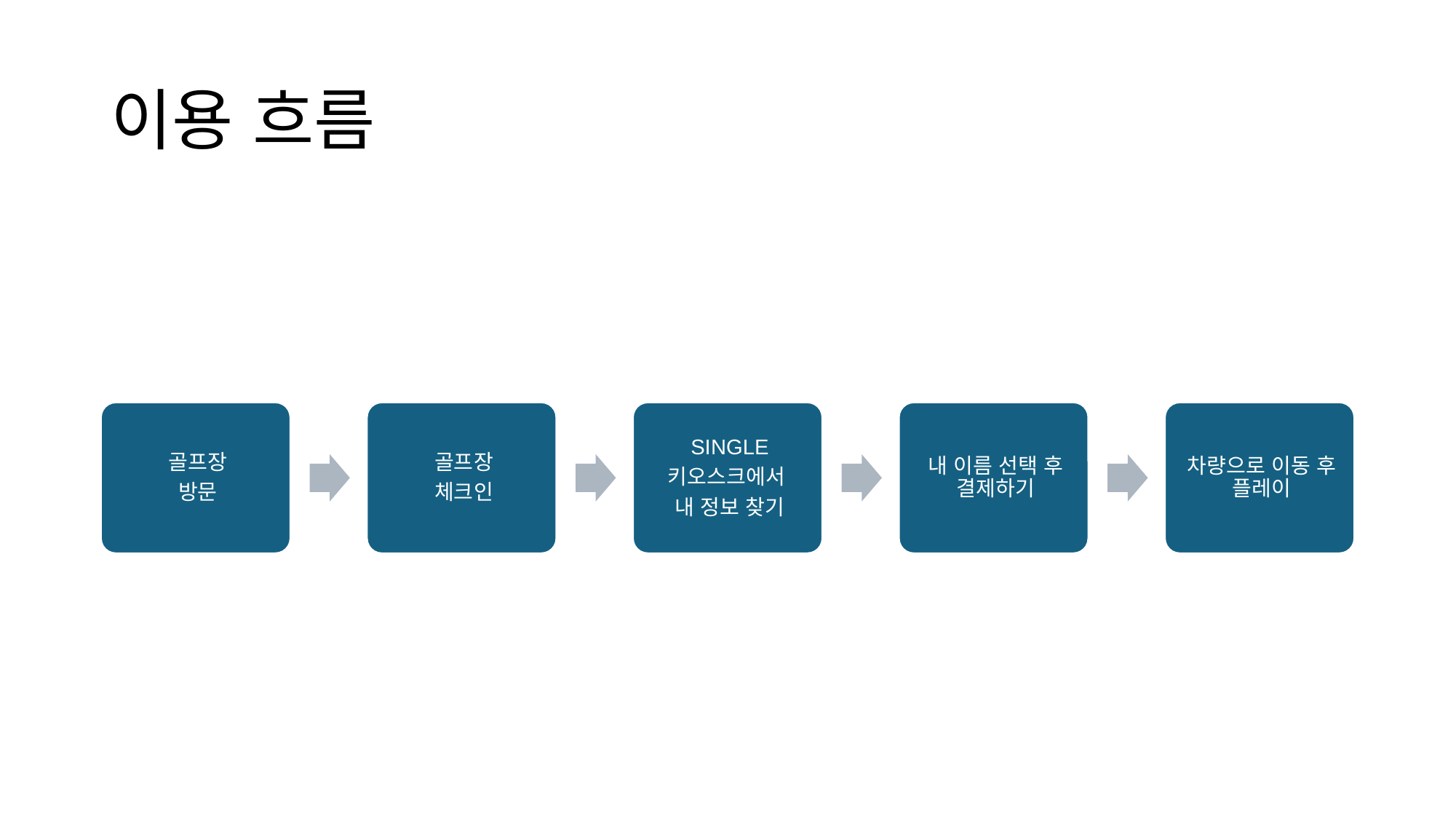

# 이용 흐름
골프장
방문

골프장
체크인

SINGLE
키오스크에서
내 정보 찾기

내 이름 선택 후 결제하기

차량으로 이동 후 플레이